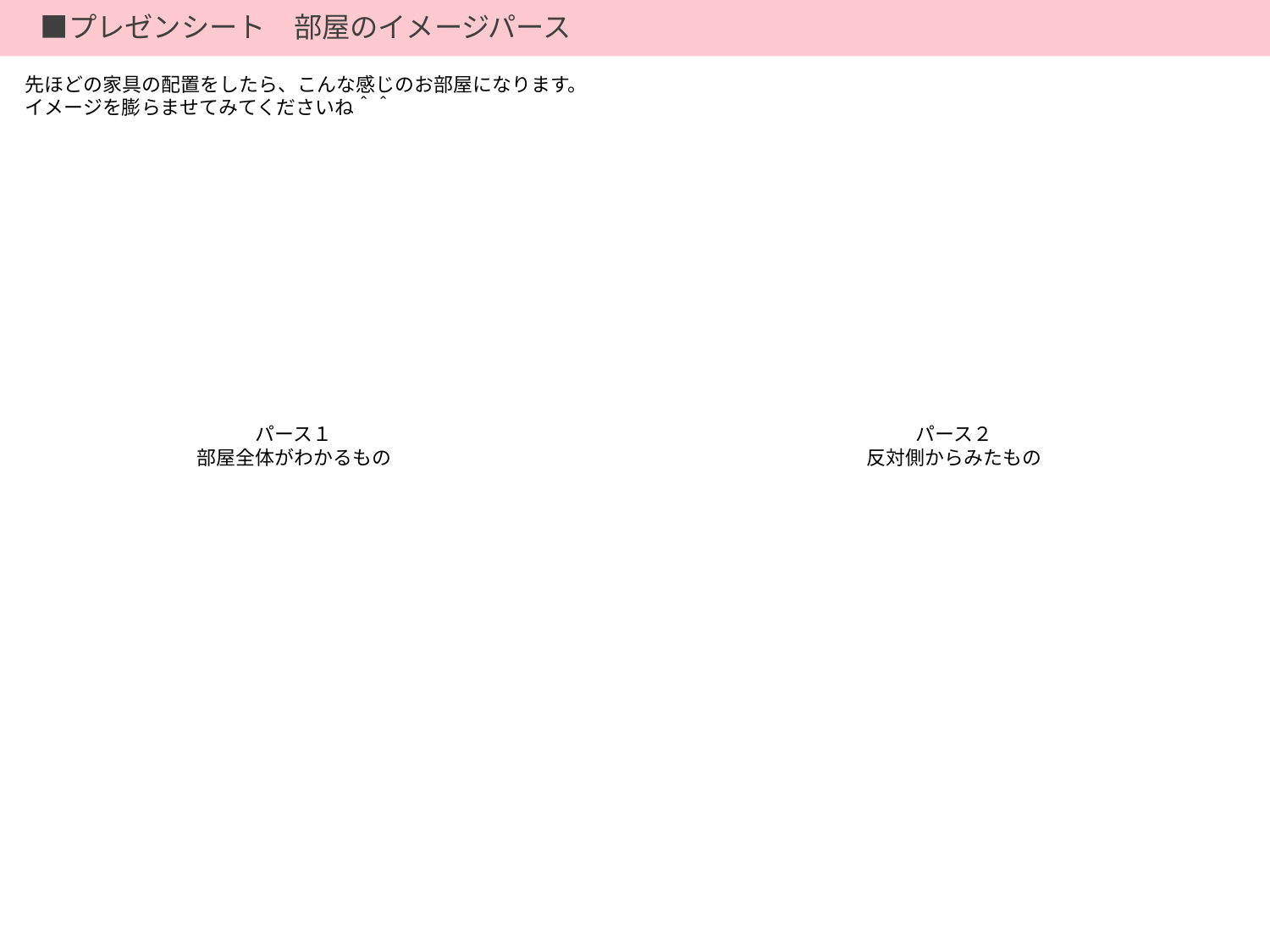

■プレゼンシート　部屋のイメージパース
先ほどの家具の配置をしたら、こんな感じのお部屋になります。
イメージを膨らませてみてくださいね＾＾
パース２
反対側からみたもの
パース１
部屋全体がわかるもの